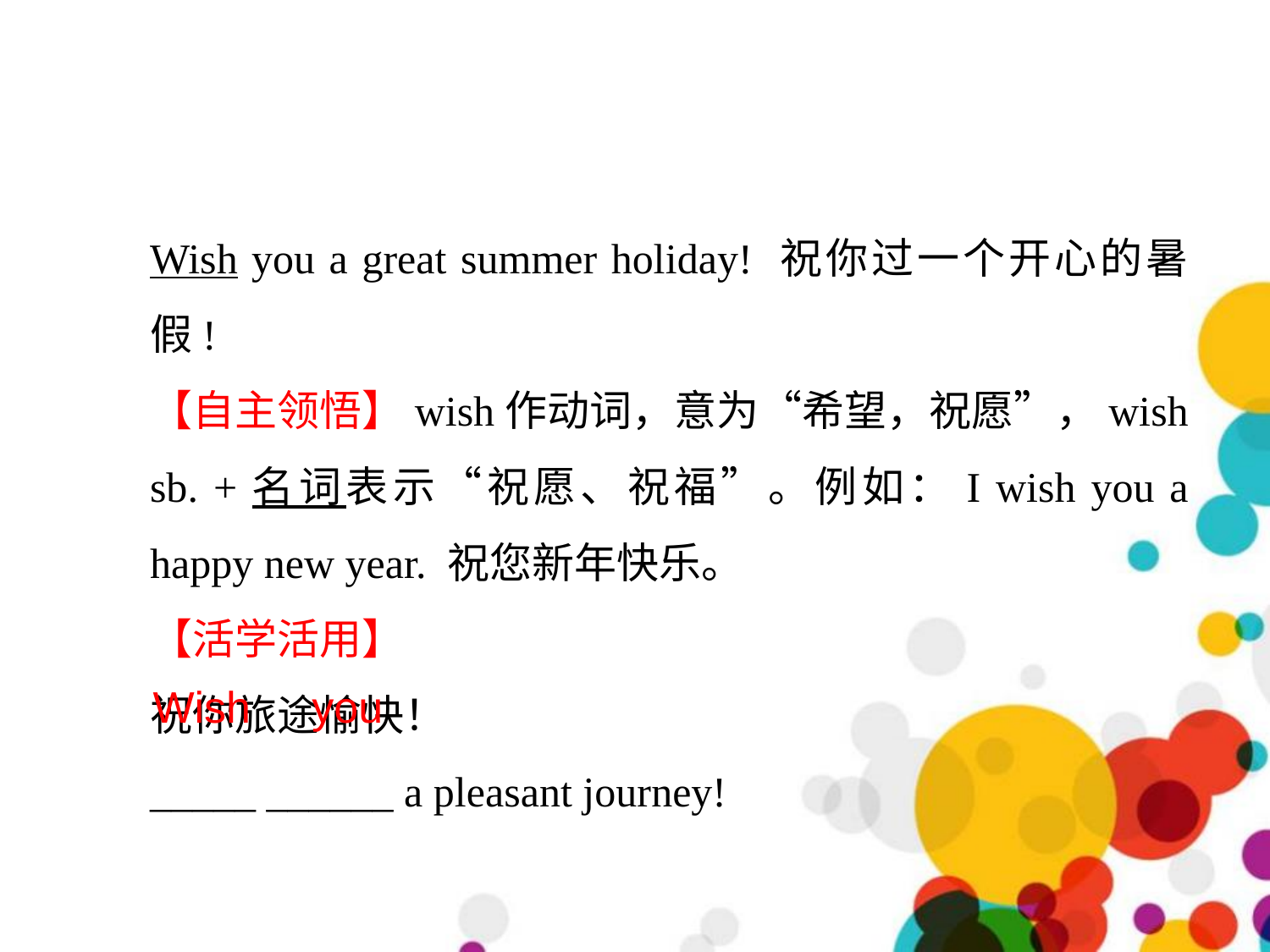

2

Wish you a great summer holiday! 祝你过一个开心的暑假!
【自主领悟】wish作动词，意为“希望，祝愿”，wish sb. +名词表示“祝愿、祝福”。例如：I wish you a happy new year. 祝您新年快乐。
【活学活用】
祝你旅途愉快！
_____ ______ a pleasant journey!
Wish     you